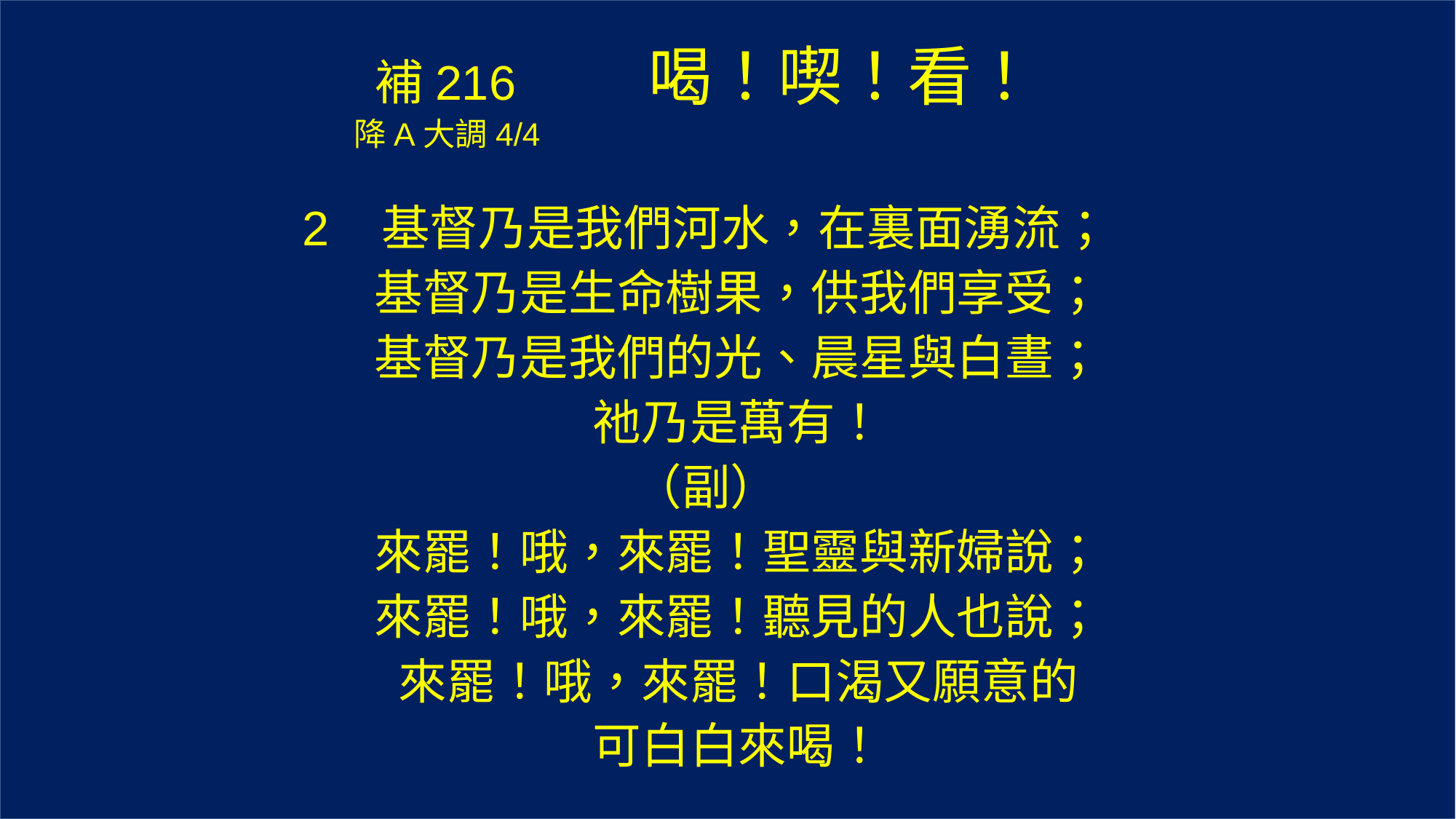

補216         喝！喫！看！
                   降A大調4/4

2   基督乃是我們河水，在裏面湧流；
基督乃是生命樹果，供我們享受；
基督乃是我們的光、晨星與白晝；
祂乃是萬有！
（副）
來罷！哦，來罷！聖靈與新婦說；
來罷！哦，來罷！聽見的人也說；
來罷！哦，來罷！口渴又願意的
可白白來喝！